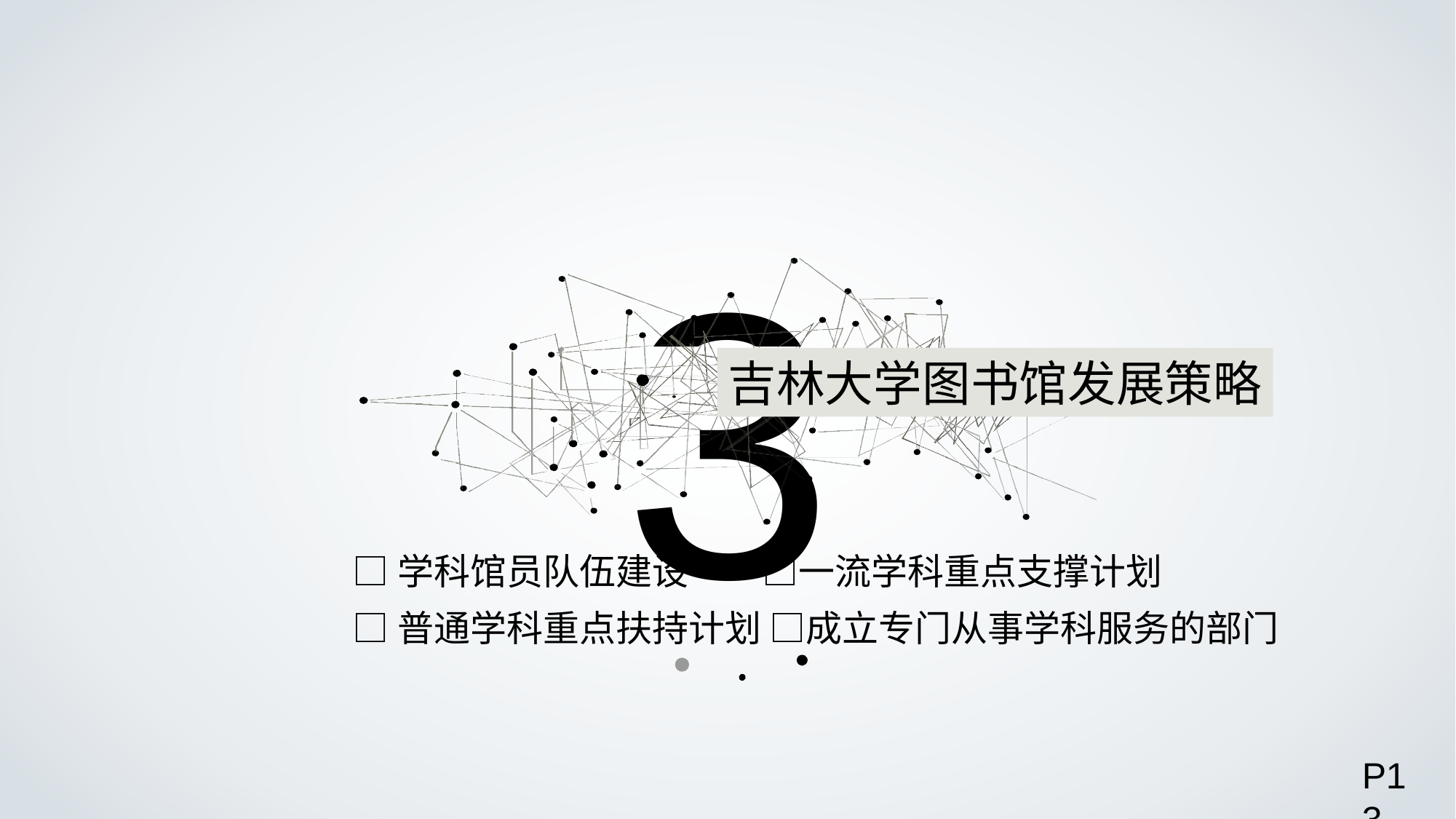

3

吉林大学图书馆发展策略
□学科馆员队伍建设         □一流学科重点支撑计划
□普通学科重点扶持计划 □成立专门从事学科服务的部门

P13